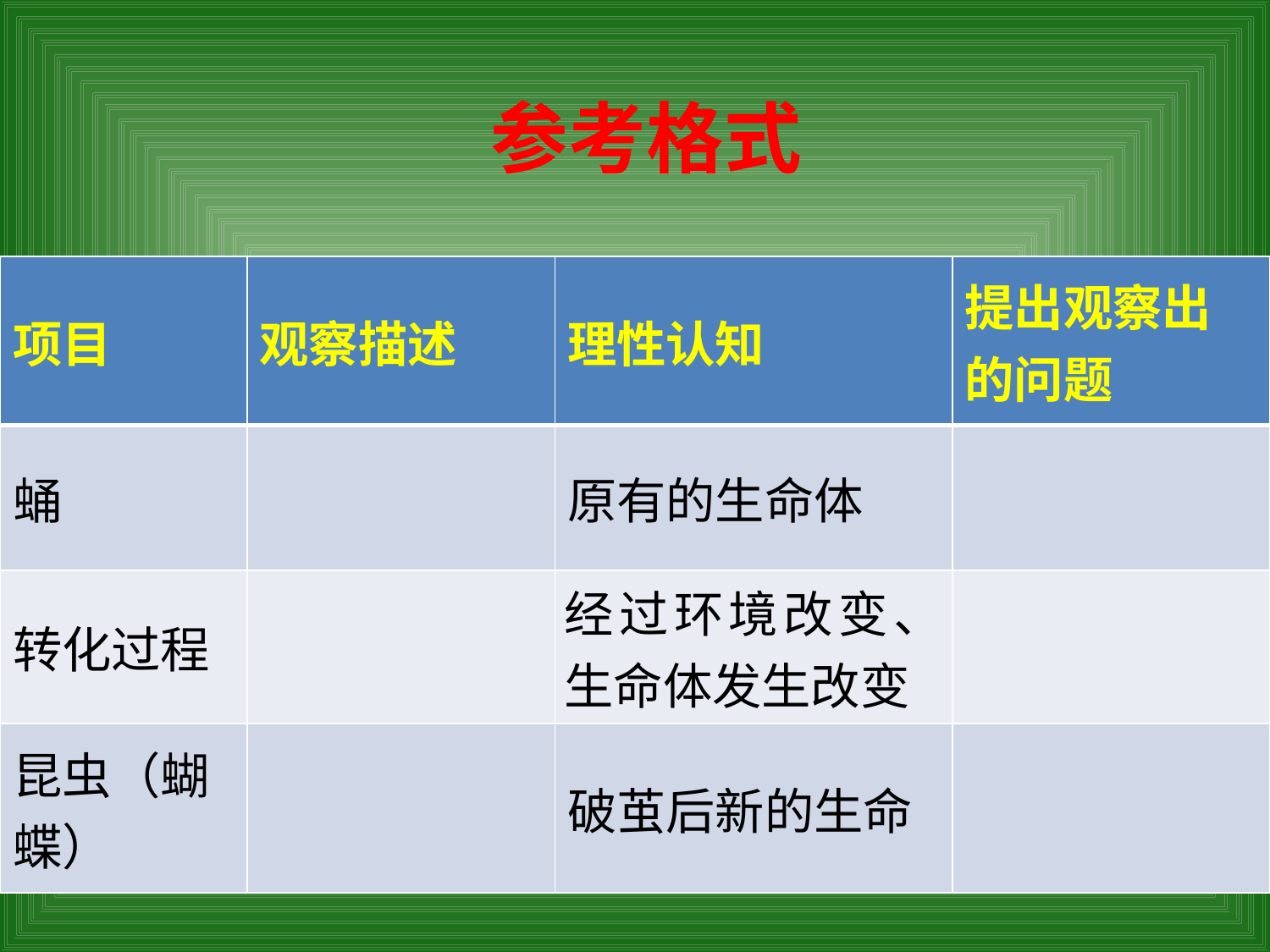

# 参考格式
| 项目 | 观察描述 | 理性认知 | 提出观察出的问题 |
| --- | --- | --- | --- |
| 蛹 |  | 原有的生命体 |  |
| 转化过程 |  | 经过环境改变、生命体发生改变 |  |
| 昆虫（蝴蝶） |  | 破茧后新的生命 |  |
探讨内容：（最好以思维导图的方式来记录）